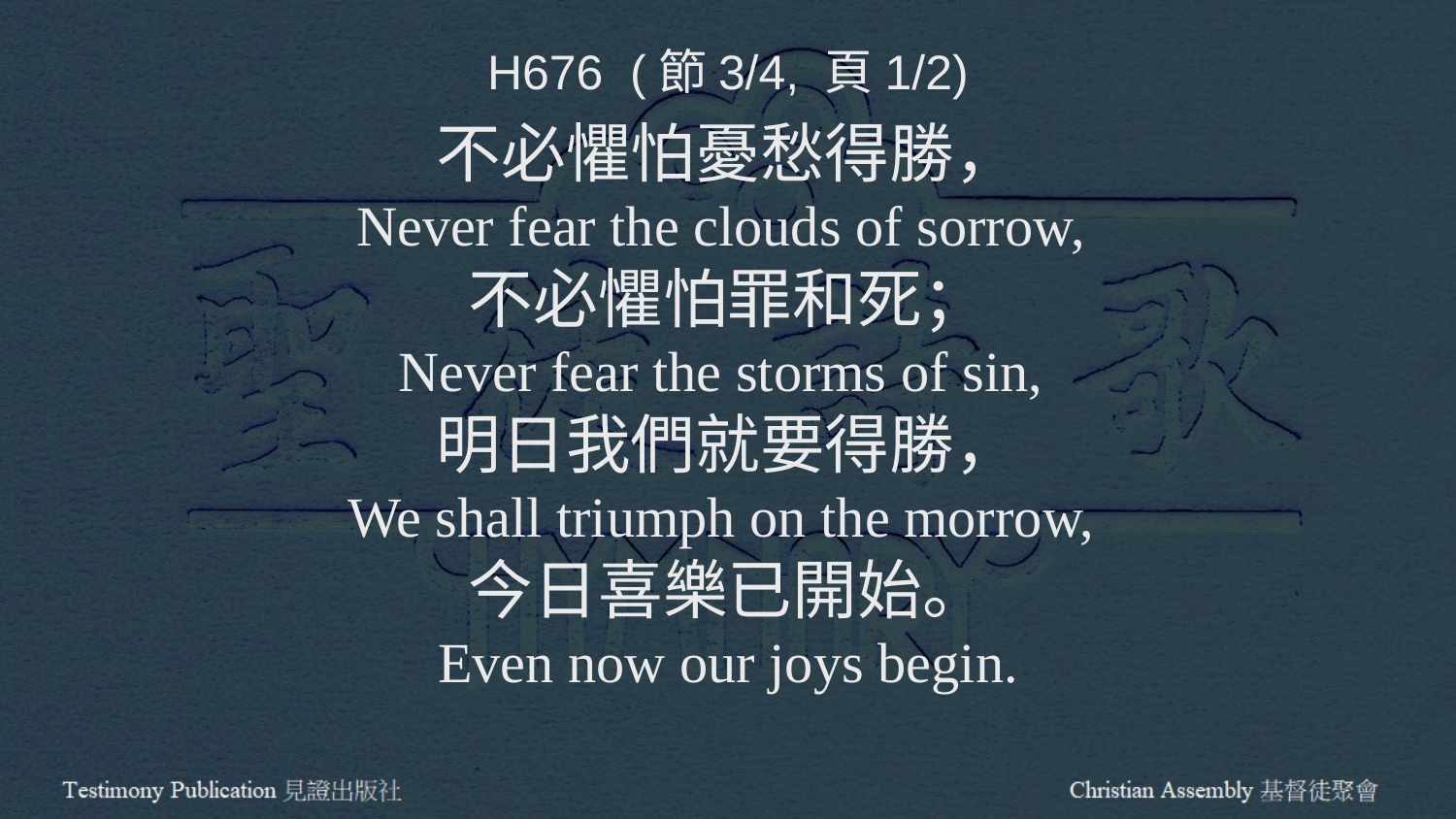

H676  (節3/4, 頁1/2)
不必懼怕憂愁得勝，
Never fear the clouds of sorrow,
不必懼怕罪和死；
Never fear the storms of sin,
明日我們就要得勝，
We shall triumph on the morrow,
今日喜樂已開始。
Even now our joys begin.